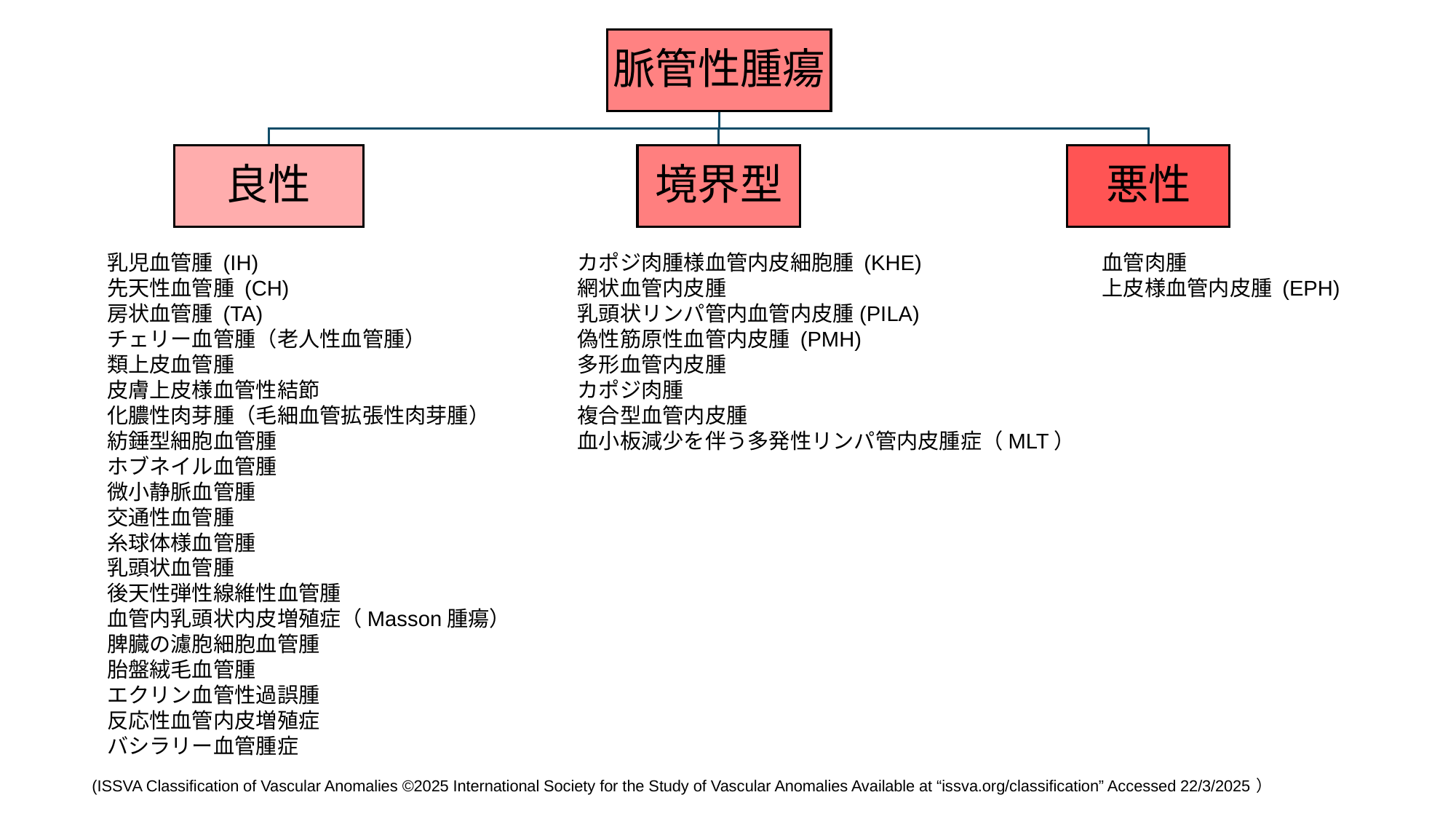

脈管性腫瘍
良性
境界型
悪性
乳児血管腫 (IH)
先天性血管腫 (CH)
房状血管腫 (TA)
チェリー血管腫（老人性血管腫）
類上皮血管腫
皮膚上皮様血管性結節
化膿性肉芽腫（毛細血管拡張性肉芽腫）
紡錘型細胞血管腫
ホブネイル血管腫
微小静脈血管腫
交通性血管腫
糸球体様血管腫
乳頭状血管腫
後天性弾性線維性血管腫
血管内乳頭状内皮増殖症（Masson腫瘍）
脾臓の濾胞細胞血管腫
胎盤絨毛血管腫
エクリン血管性過誤腫
反応性血管内皮増殖症
バシラリー血管腫症
カポジ肉腫様血管内皮細胞腫 (KHE)
網状血管内皮腫
乳頭状リンパ管内血管内皮腫(PILA)
偽性筋原性血管内皮腫 (PMH)
多形血管内皮腫
カポジ肉腫
複合型血管内皮腫
血小板減少を伴う多発性リンパ管内皮腫症（MLT）
血管肉腫
上皮様血管内皮腫 (EPH)
(ISSVA Classification of Vascular Anomalies ©2025 International Society for the Study of Vascular Anomalies Available at “issva.org/classification” Accessed 22/3/2025）